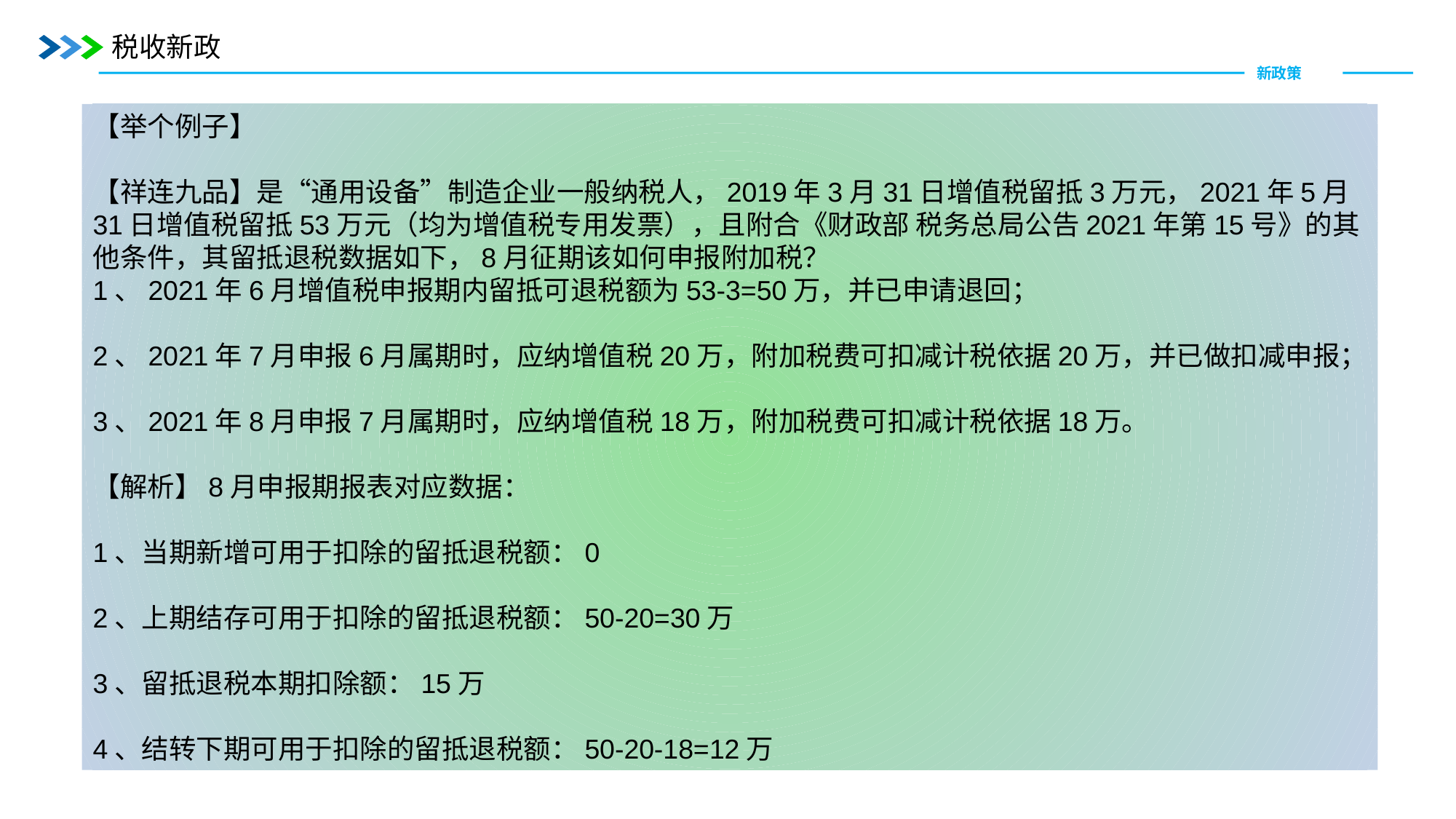

税收新政

新政策

【举个例子】

【祥连九品】是“通用设备”制造企业一般纳税人，2019年3月31日增值税留抵3万元，2021年5月31日增值税留抵53万元（均为增值税专用发票），且附合《财政部 税务总局公告2021年第15号》的其他条件，其留抵退税数据如下，8月征期该如何申报附加税？
1、2021年6月增值税申报期内留抵可退税额为53-3=50万，并已申请退回；

2、2021年7月申报6月属期时，应纳增值税20万，附加税费可扣减计税依据20万，并已做扣减申报；

3、2021年8月申报7月属期时，应纳增值税18万，附加税费可扣减计税依据18万。

【解析】8月申报期报表对应数据：

1、当期新增可用于扣除的留抵退税额：0

2、上期结存可用于扣除的留抵退税额：50-20=30万

3、留抵退税本期扣除额：15万

4、结转下期可用于扣除的留抵退税额：50-20-18=12万